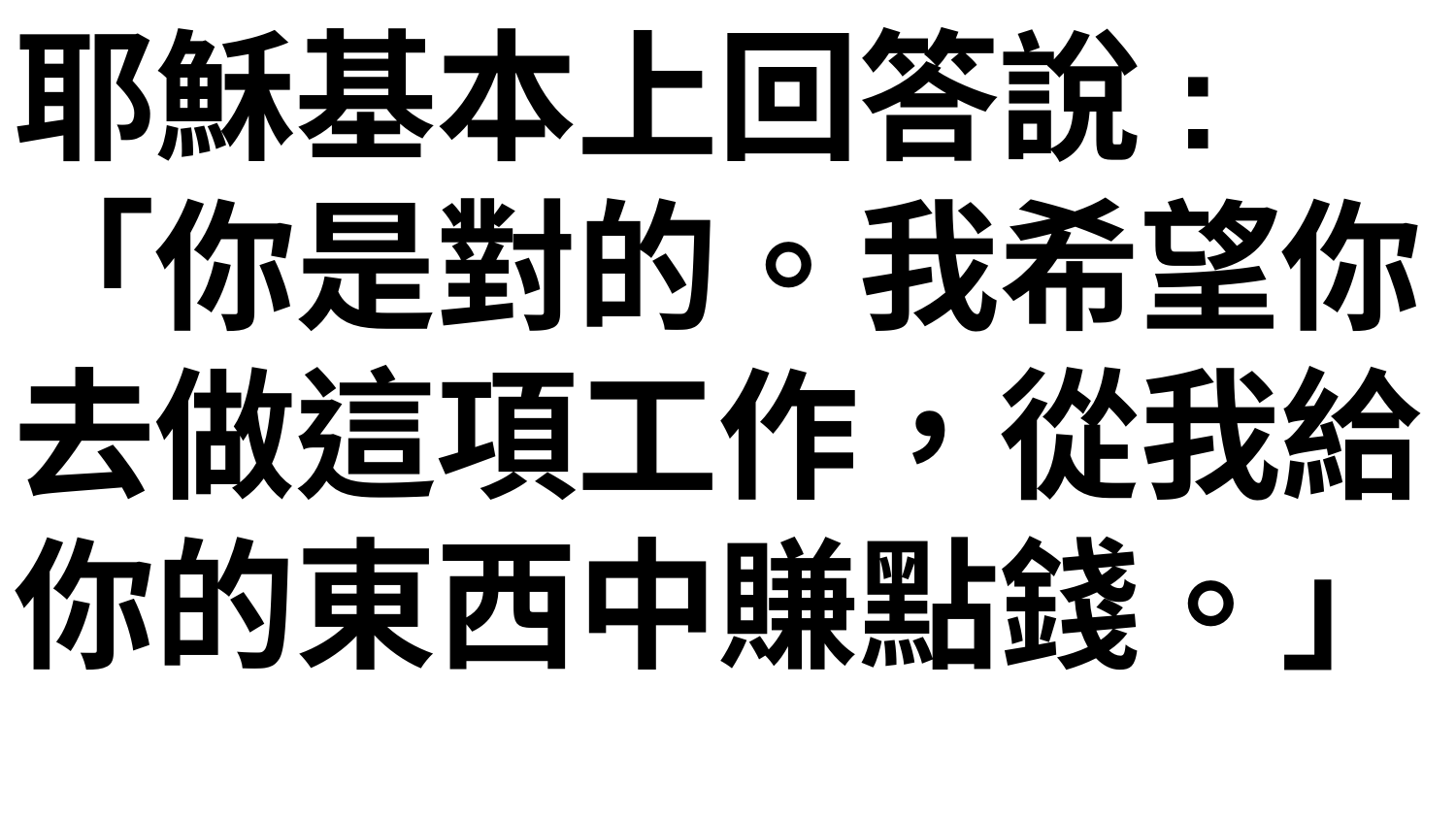

耶穌基本上回答說:「你是對的。我希望你去做這項工作，從我給你的東西中賺點錢。」